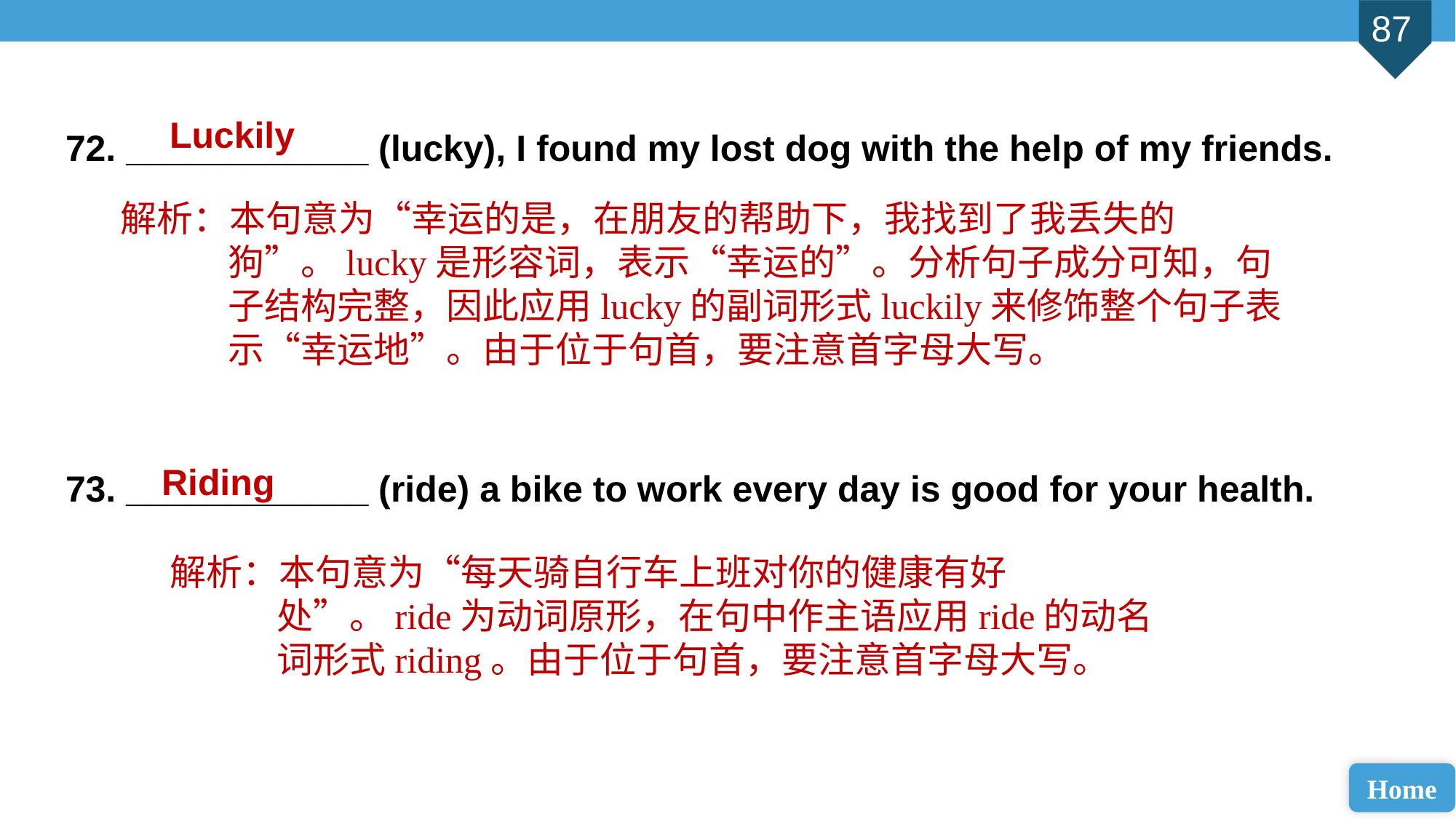

72. ____________ (lucky), I found my lost dog with the help of my friends.

73. ____________ (ride) a bike to work every day is good for your health.
Luckily
解析：本句意为“幸运的是，在朋友的帮助下，我找到了我丢失的狗”。lucky是形容词，表示“幸运的”。分析句子成分可知，句子结构完整，因此应用lucky的副词形式luckily来修饰整个句子表示“幸运地”。由于位于句首，要注意首字母大写。
Riding
解析：本句意为“每天骑自行车上班对你的健康有好处”。ride为动词原形，在句中作主语应用ride的动名词形式riding。由于位于句首，要注意首字母大写。